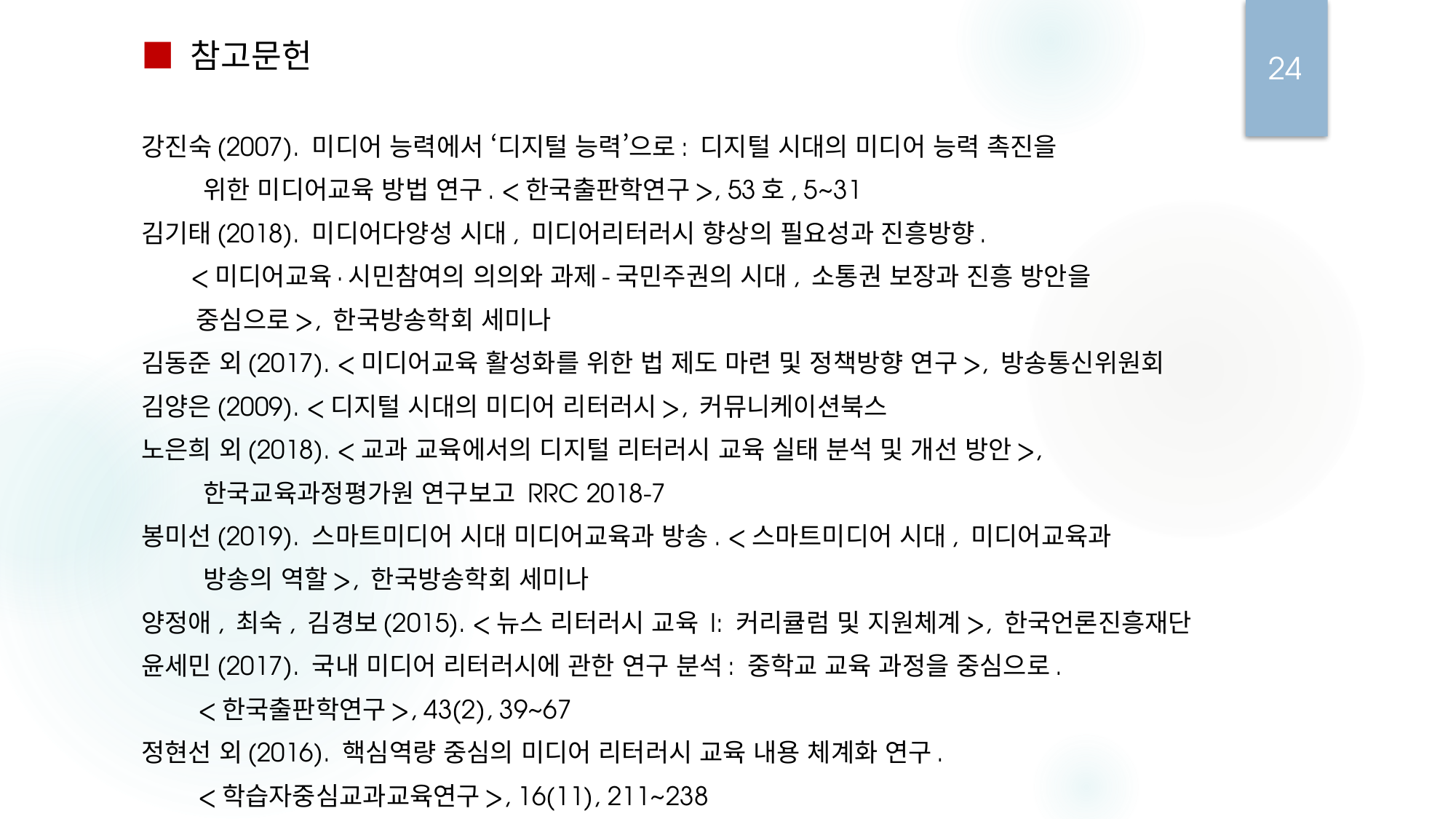

■ 참고문헌

강진숙(2007). 미디어 능력에서 ‘디지털 능력’으로: 디지털 시대의 미디어 능력 촉진을
        위한 미디어교육 방법 연구. <한국출판학연구>, 53호, 5~31
김기태(2018). 미디어다양성 시대, 미디어리터러시 향상의 필요성과 진흥방향.
       <미디어교육·시민참여의 의의와 과제-국민주권의 시대, 소통권 보장과 진흥 방안을
       중심으로>, 한국방송학회 세미나
김동준 외(2017). <미디어교육 활성화를 위한 법 제도 마련 및 정책방향 연구>, 방송통신위원회
김양은(2009). <디지털 시대의 미디어 리터러시>, 커뮤니케이션북스
노은희 외(2018). <교과 교육에서의 디지털 리터러시 교육 실태 분석 및 개선 방안>,
        한국교육과정평가원 연구보고 RRC 2018-7
봉미선(2019). 스마트미디어 시대 미디어교육과 방송. <스마트미디어 시대, 미디어교육과
        방송의 역할>, 한국방송학회 세미나
양정애, 최숙, 김경보(2015). <뉴스 리터러시 교육 I: 커리큘럼 및 지원체계>, 한국언론진흥재단
윤세민(2017). 국내 미디어 리터러시에 관한 연구 분석: 중학교 교육 과정을 중심으로.
        <한국출판학연구>, 43(2), 39~67
정현선 외(2016). 핵심역량 중심의 미디어 리터러시 교육 내용 체계화 연구.
        <학습자중심교과교육연구>, 16(11), 211~238
24